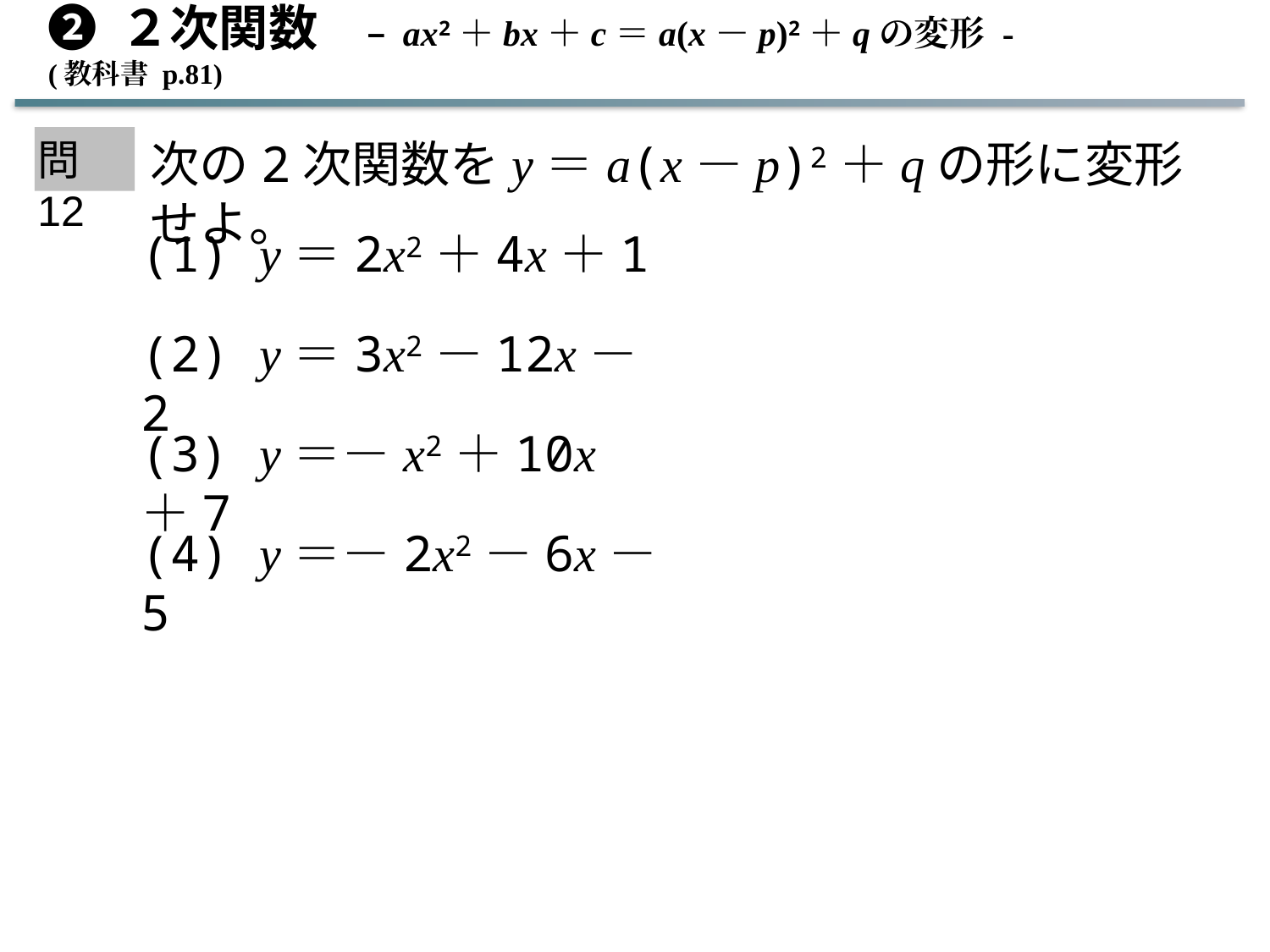

➋ ２次関数　– ax2＋bx＋c＝a(x－p)2＋qの変形 -　        (教科書 p.81)
問12
次の2次関数をy＝a(x－p)2＋qの形に変形せよ。

(1) y＝2x2＋4x＋1
(2) y＝3x2－12x－2
(3) y＝－x2＋10x＋7
(4) y＝－2x2－6x－5